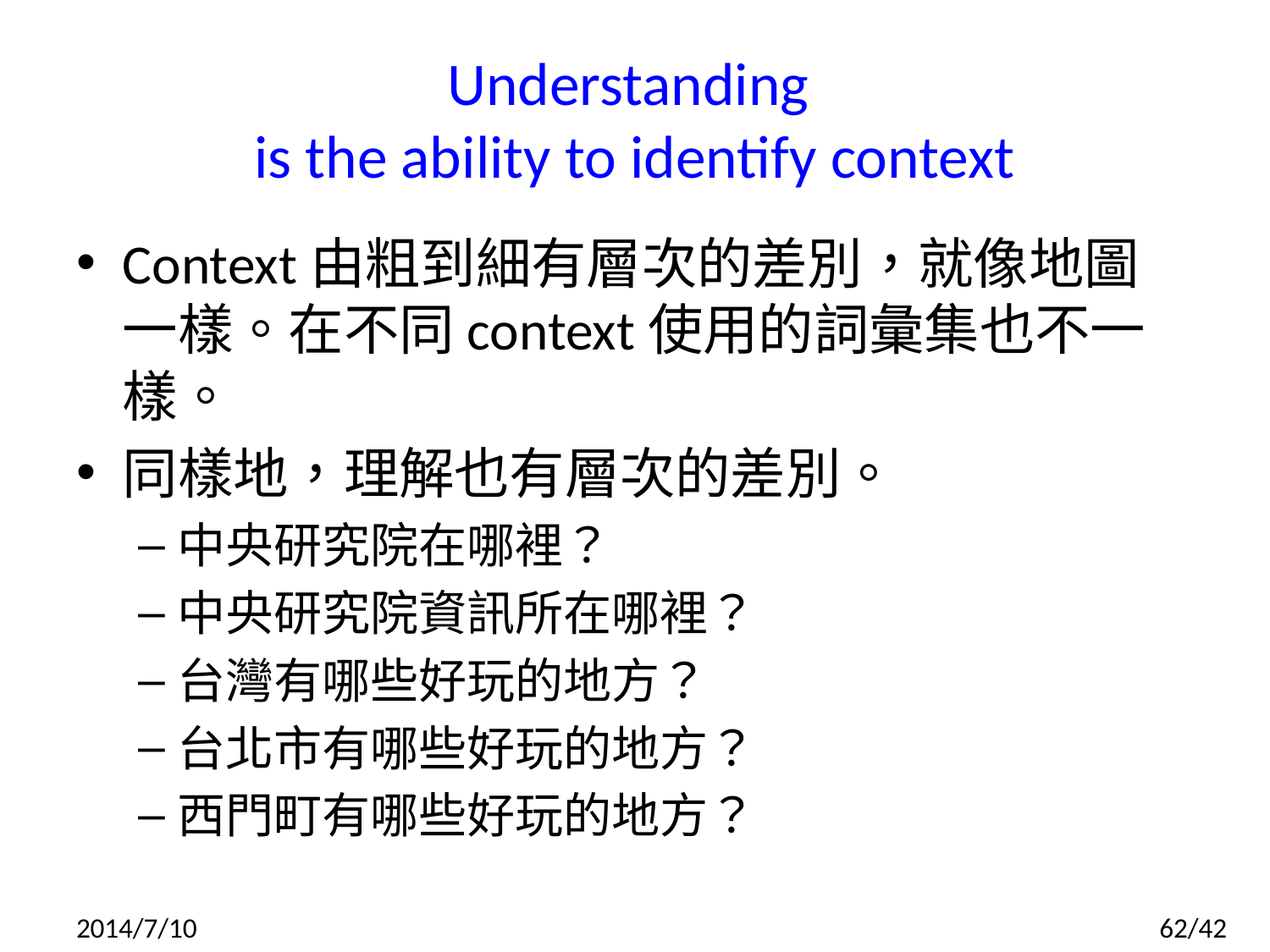

# Understanding is the ability to identify context
Context由粗到細有層次的差別，就像地圖一樣。在不同context使用的詞彙集也不一樣。
同樣地，理解也有層次的差別。
中央研究院在哪裡？
中央研究院資訊所在哪裡？
台灣有哪些好玩的地方？
台北市有哪些好玩的地方？
西門町有哪些好玩的地方？

2014/7/10
62/42